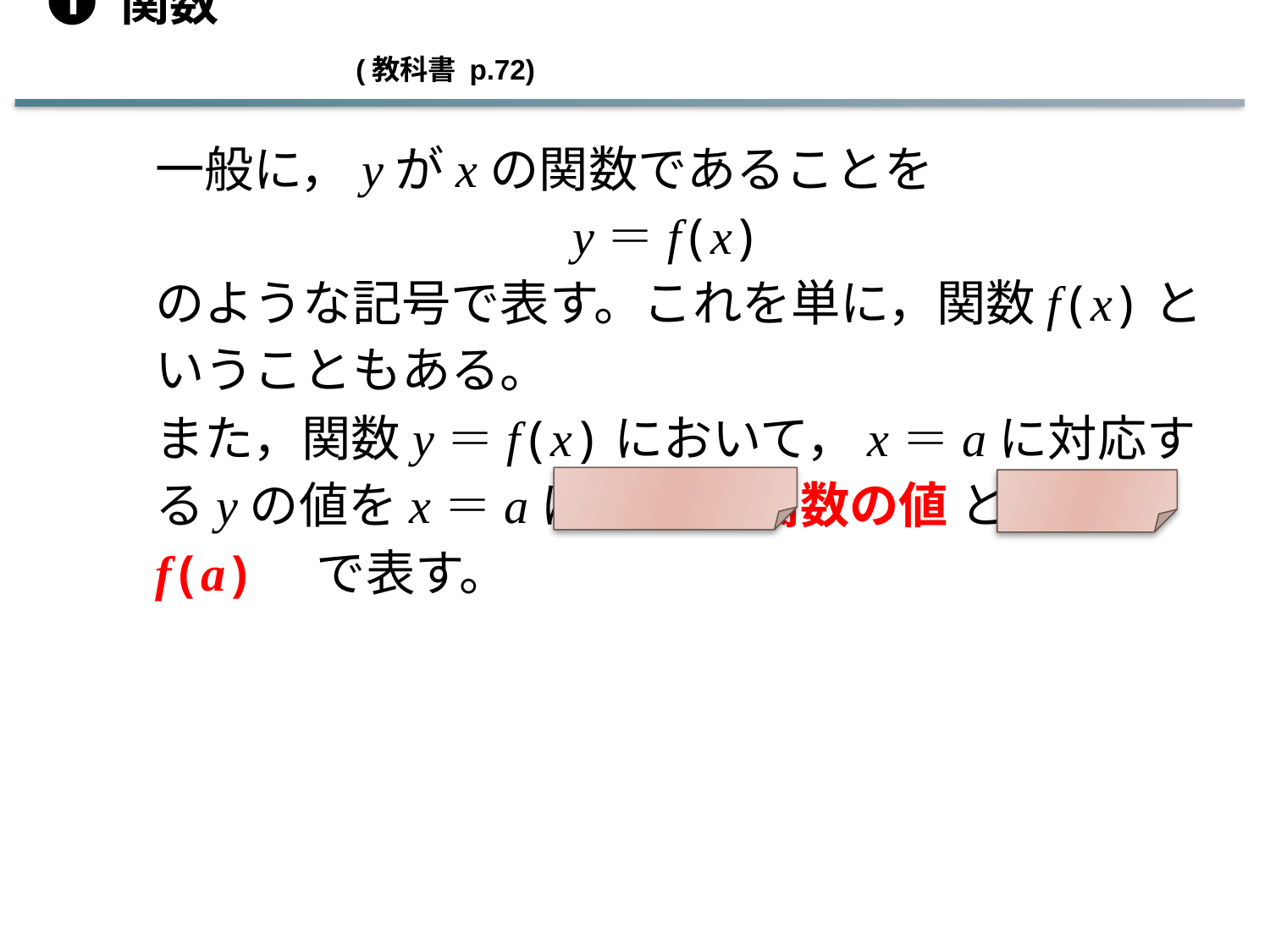

➊ 関数　　　　　　　　　　　　　　　　　　　　　　　　　(教科書 p.72)
一般に，yがxの関数であることを
　　　　　　　　 y＝f(x)
のような記号で表す。これを単に，関数f(x)ということもある。
また，関数y＝f(x)において，x＝aに対応するyの値をx＝aにおける  関数の値 といい，  f(a)　で表す。